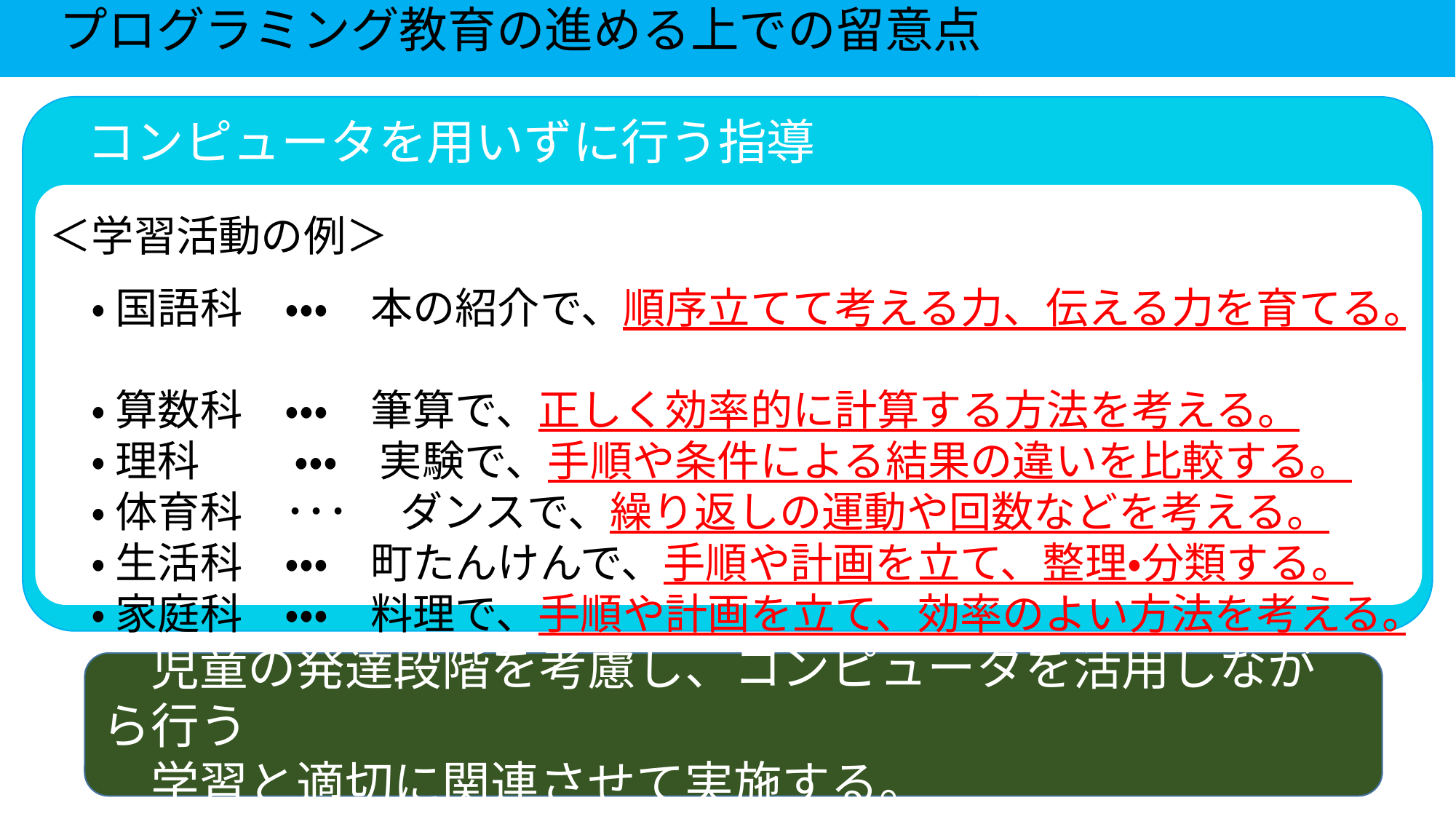

プログラミング教育の進める上での留意点
   コンピュータを用いずに行う指導

＜学習活動の例＞
　・ 国語科　・・・　本の紹介で、順序立てて考える力、伝える力を育てる。
　・ 算数科　・・・　筆算で、正しく効率的に計算する方法を考える。
　・ 理科　　 ・・・　実験で、手順や条件による結果の違いを比較する。
　・ 体育科　･･･　 ダンスで、繰り返しの運動や回数などを考える。
　・ 生活科　・・・　町たんけんで、手順や計画を立て、整理・分類する。
　・ 家庭科　・・・　料理で、手順や計画を立て、効率のよい方法を考える。

　児童の発達段階を考慮し、コンピュータを活用しながら行う
　学習と適切に関連させて実施する。